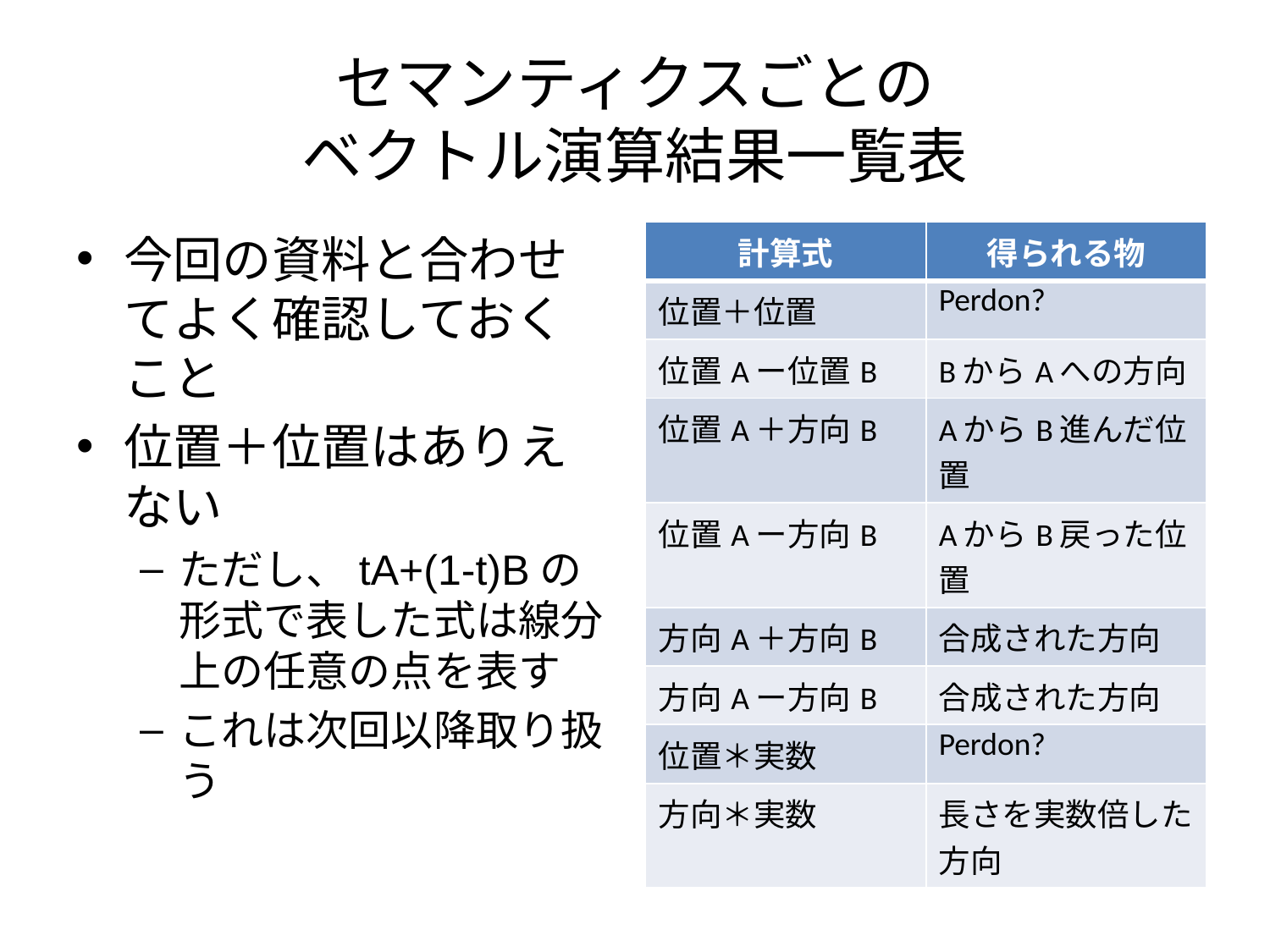

# セマンティクスごとの ベクトル演算結果一覧表
今回の資料と合わせてよく確認しておくこと
位置＋位置はありえない
ただし、tA+(1-t)Bの形式で表した式は線分上の任意の点を表す
これは次回以降取り扱う
| 計算式 | 得られる物 |
| --- | --- |
| 位置＋位置 | Perdon? |
| 位置Aー位置B | BからAへの方向 |
| 位置A＋方向B | AからB進んだ位置 |
| 位置Aー方向B | AからB戻った位置 |
| 方向A＋方向B | 合成された方向 |
| 方向Aー方向B | 合成された方向 |
| 位置＊実数 | Perdon? |
| 方向＊実数 | 長さを実数倍した方向 |